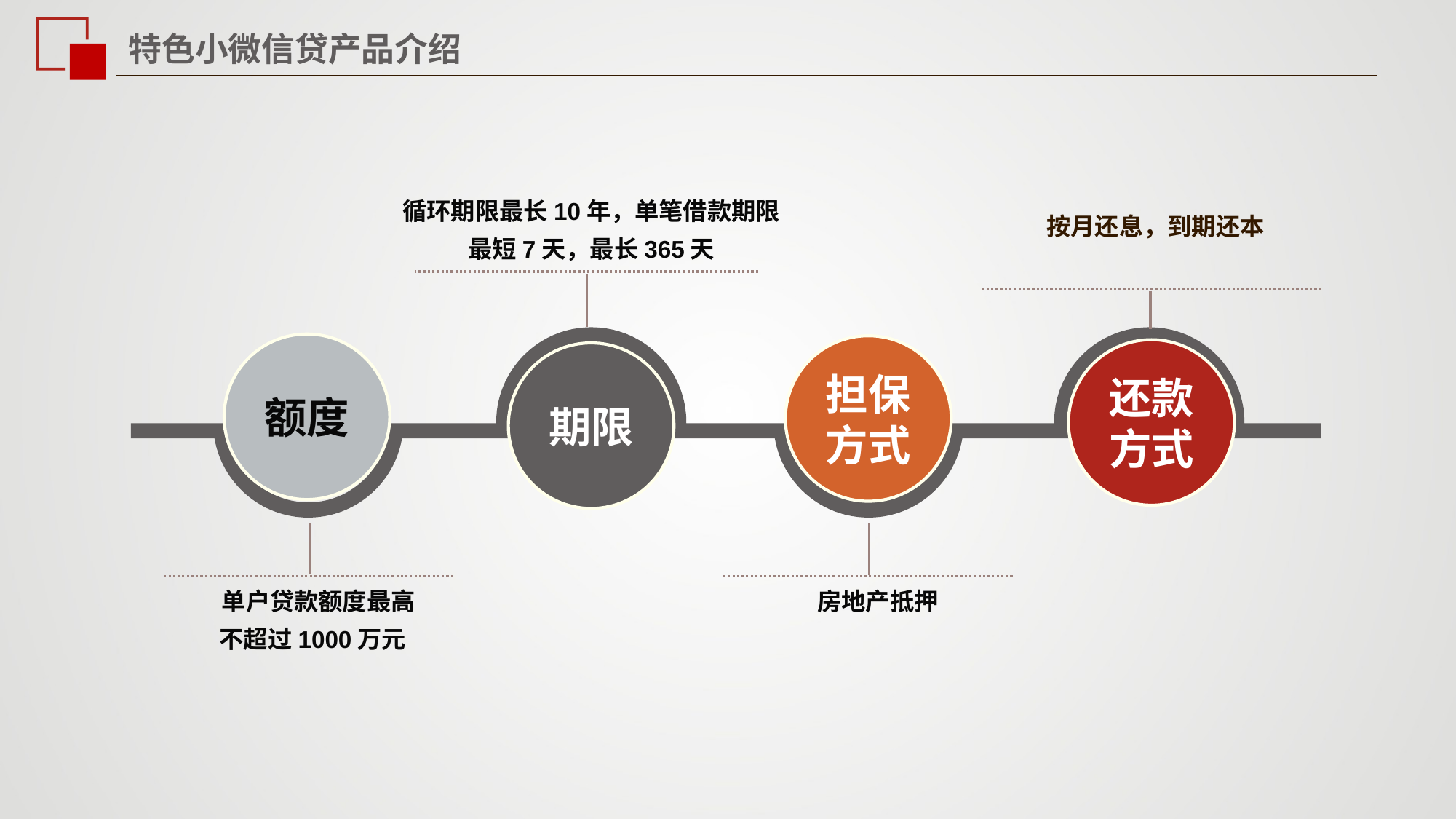

特色小微信贷产品介绍
循环期限最长10年，单笔借款期限最短7天，最长365天

按月还息，到期还本

额度
担保方式
还款方式
期限

 单户贷款额度最高
不超过1000万元

 房地产抵押